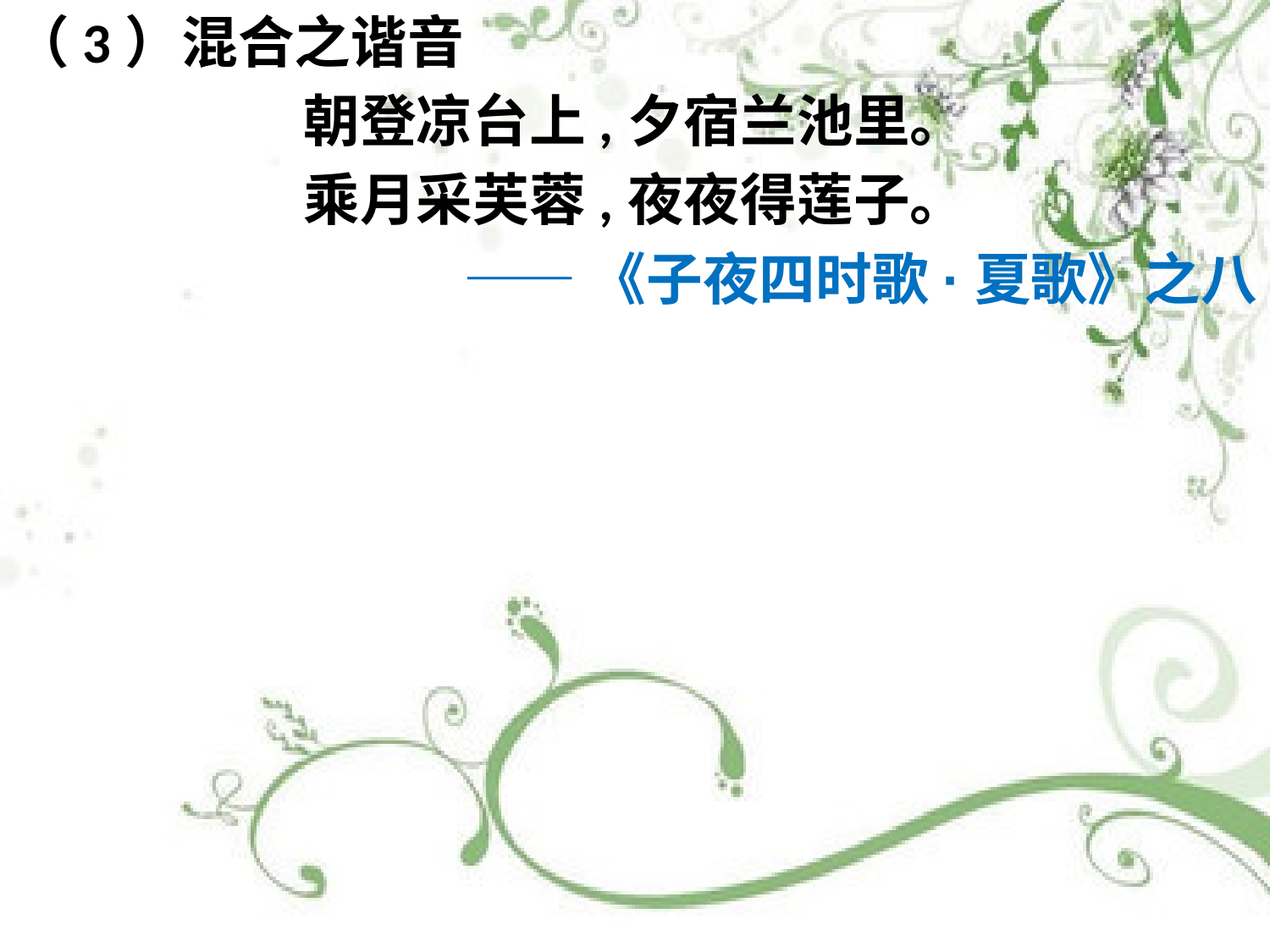

（3）混合之谐音
朝登凉台上,夕宿兰池里。
乘月采芙蓉,夜夜得莲子。
——《子夜四时歌·夏歌》之八